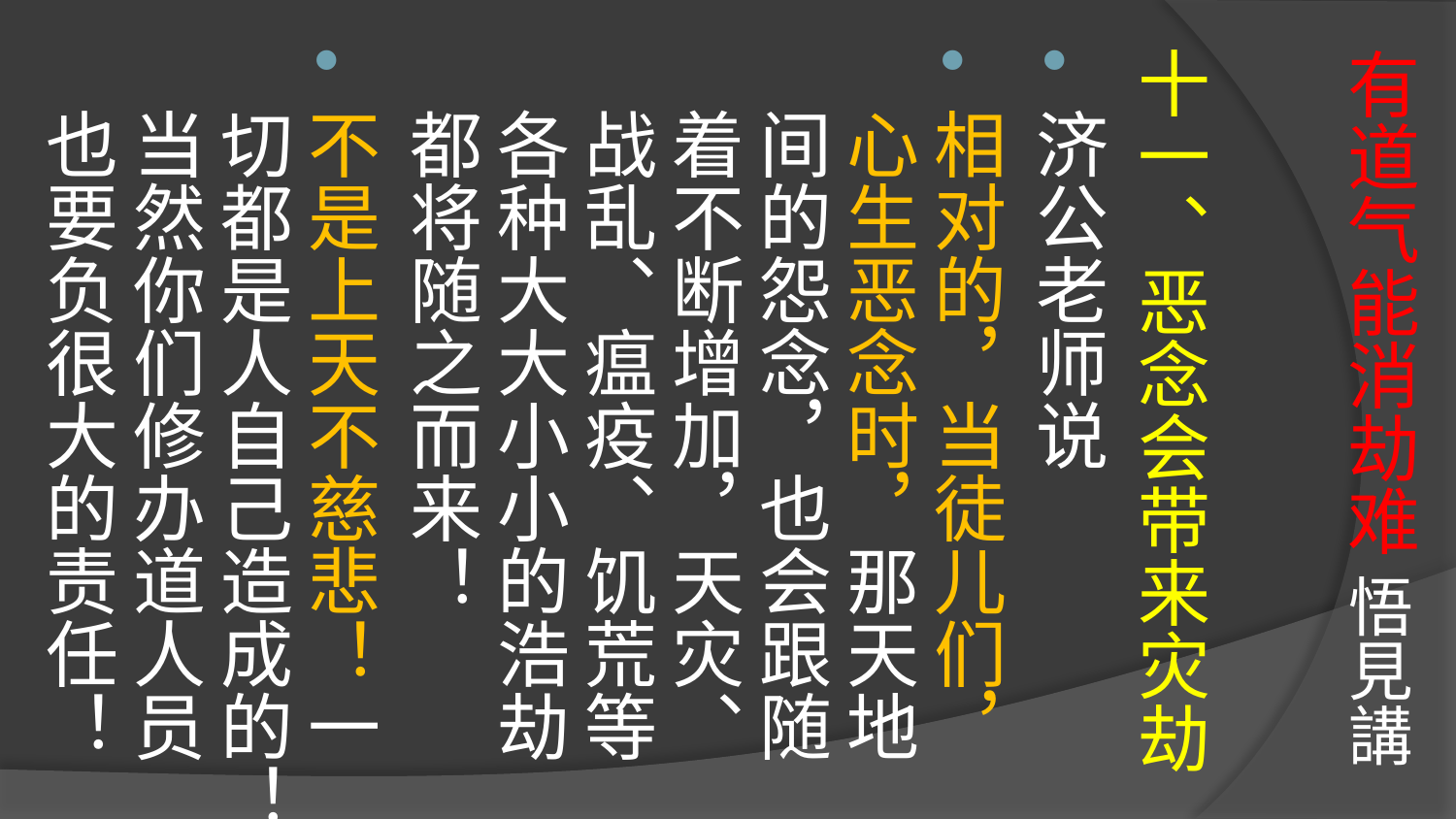

# 有道气能消劫难 悟見講
十一、恶念会带来灾劫
济公老师说
相对的，当徒儿们，心生恶念时，那天地间的怨念，也会跟随着不断增加，天灾、战乱、瘟疫、饥荒等各种大大小小的浩劫都将随之而来！
不是上天不慈悲！一切都是人自己造成的！当然你们修办道人员也要负很大的责任！